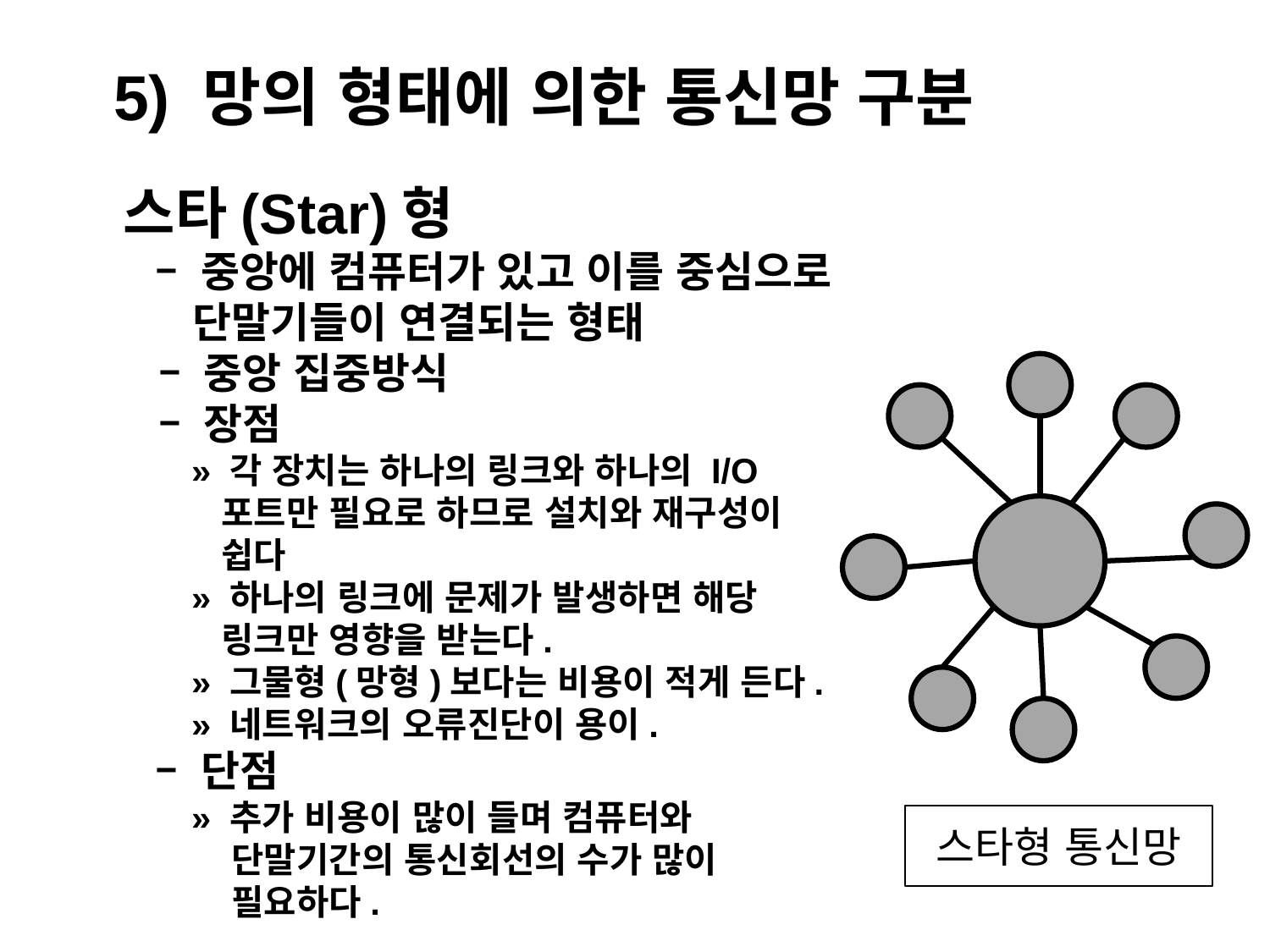

# 5) 망의 형태에 의한 통신망 구분
스타(Star)형
   – 중앙에 컴퓨터가 있고 이를 중심으로
     단말기들이 연결되는 형태
   – 중앙 집중방식
   – 장점
       » 각 장치는 하나의 링크와 하나의 I/O
         포트만 필요로 하므로 설치와 재구성이
         쉽다
       » 하나의 링크에 문제가 발생하면 해당
         링크만 영향을 받는다.
       » 그물형(망형)보다는 비용이 적게 든다.
       » 네트워크의 오류진단이 용이.
   – 단점
       » 추가 비용이 많이 들며 컴퓨터와
          단말기간의 통신회선의 수가 많이
          필요하다.

스타형 통신망